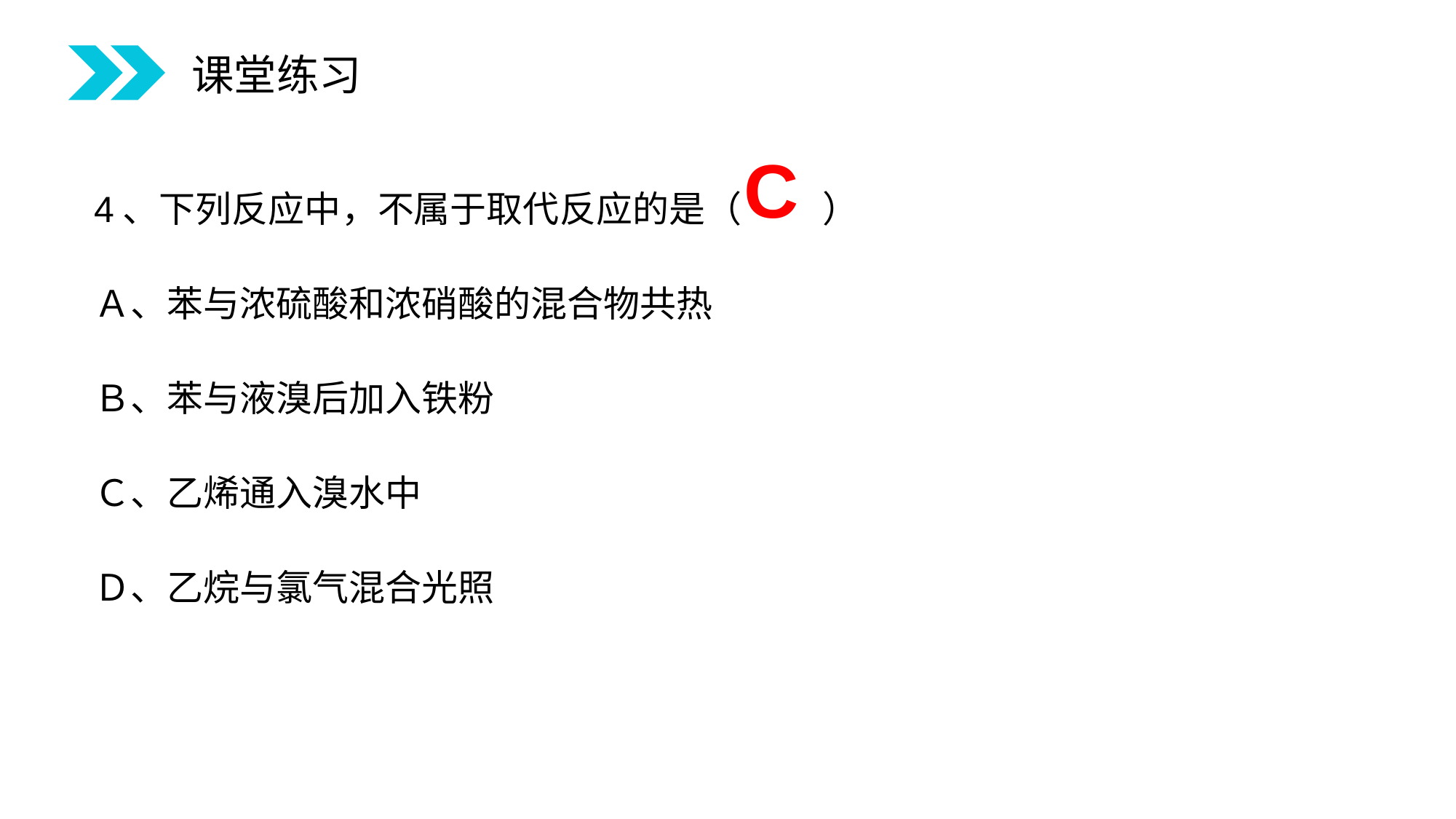

课堂练习
4、下列反应中，不属于取代反应的是（ 　　）
Ａ、苯与浓硫酸和浓硝酸的混合物共热
Ｂ、苯与液溴后加入铁粉
Ｃ、乙烯通入溴水中
Ｄ、乙烷与氯气混合光照

C